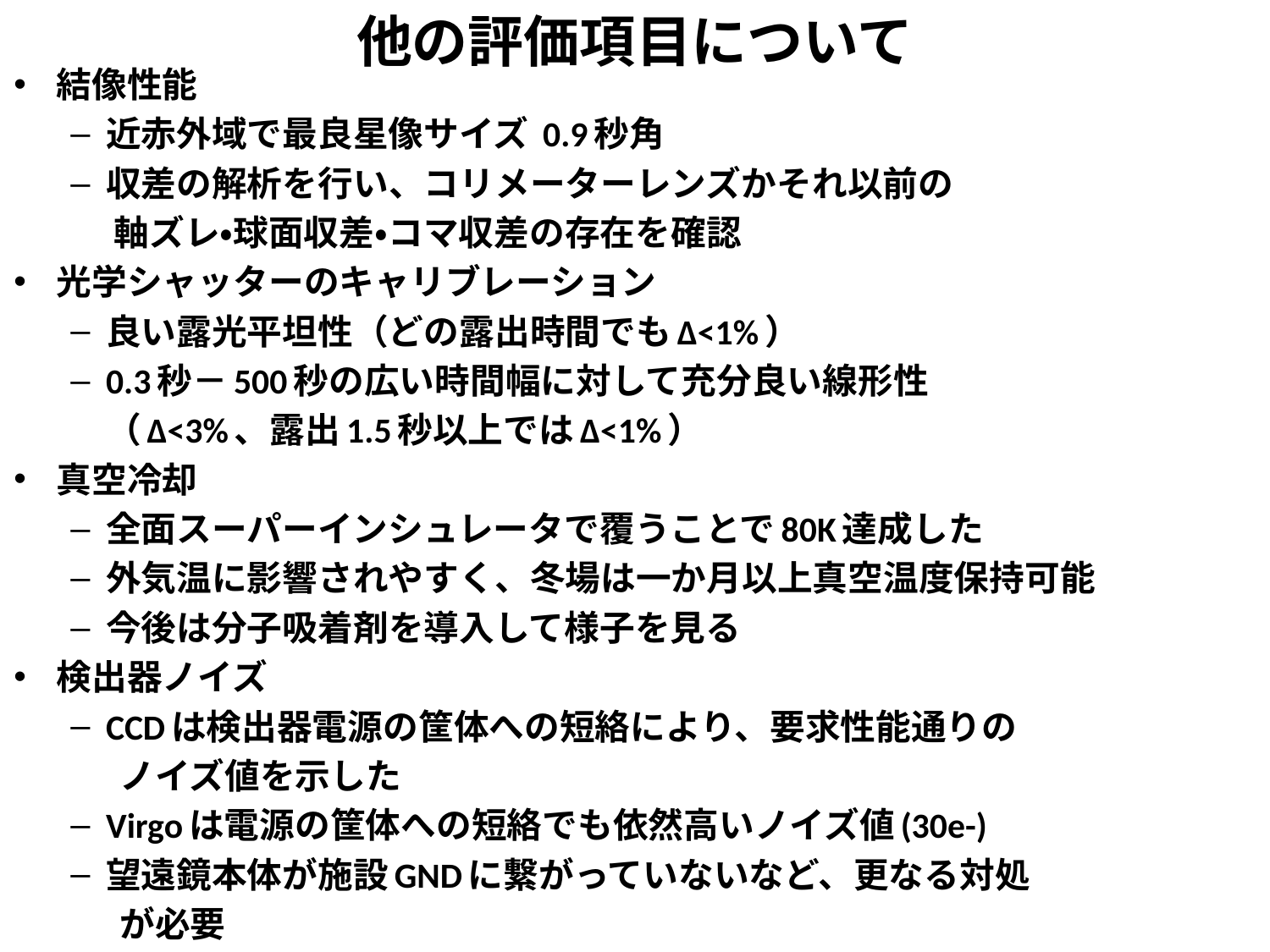

# 他の評価項目について
結像性能
近赤外域で最良星像サイズ 0.9秒角
収差の解析を行い、コリメーターレンズかそれ以前の
　 軸ズレ・球面収差・コマ収差の存在を確認
光学シャッターのキャリブレーション
良い露光平坦性（どの露出時間でもΔ<1%）
0.3秒－500秒の広い時間幅に対して充分良い線形性
　（Δ<3%、露出1.5秒以上ではΔ<1%）
真空冷却
全面スーパーインシュレータで覆うことで80K達成した
外気温に影響されやすく、冬場は一か月以上真空温度保持可能
今後は分子吸着剤を導入して様子を見る
検出器ノイズ
CCDは検出器電源の筐体への短絡により、要求性能通りの
 　ノイズ値を示した
Virgoは電源の筐体への短絡でも依然高いノイズ値(30e-)
望遠鏡本体が施設GNDに繋がっていないなど、更なる対処
 　が必要